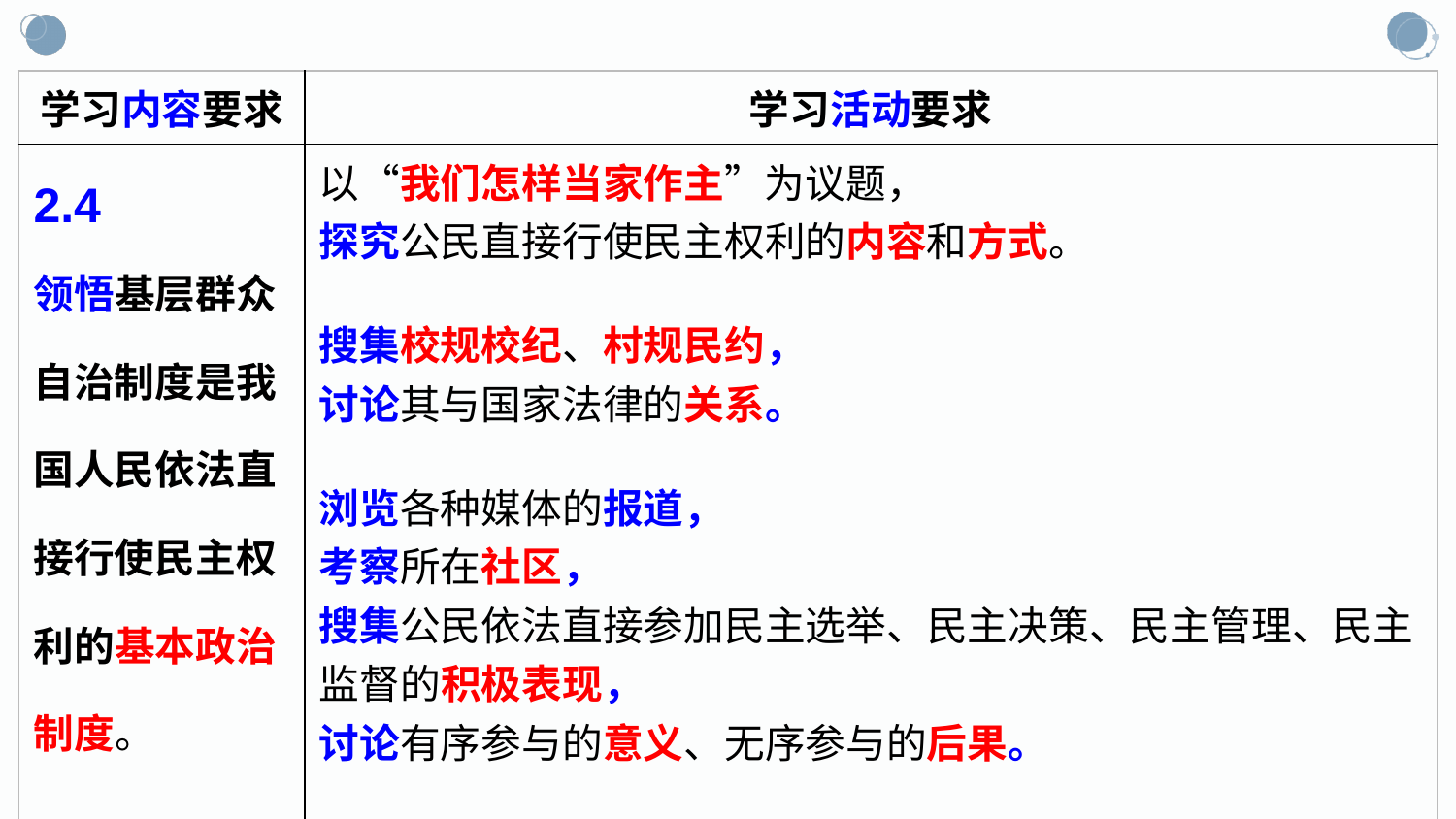

| 学习内容要求 | 学习活动要求 |
| --- | --- |
| 2.4 领悟基层群众自治制度是我国人民依法直接行使民主权利的基本政治制度。 | 以“我们怎样当家作主”为议题， 探究公民直接行使民主权利的内容和方式。 搜集校规校纪、村规民约， 讨论其与国家法律的关系。 浏览各种媒体的报道， 考察所在社区， 搜集公民依法直接参加民主选举、民主决策、民主管理、民主监督的积极表现， 讨论有序参与的意义、无序参与的后果。 |